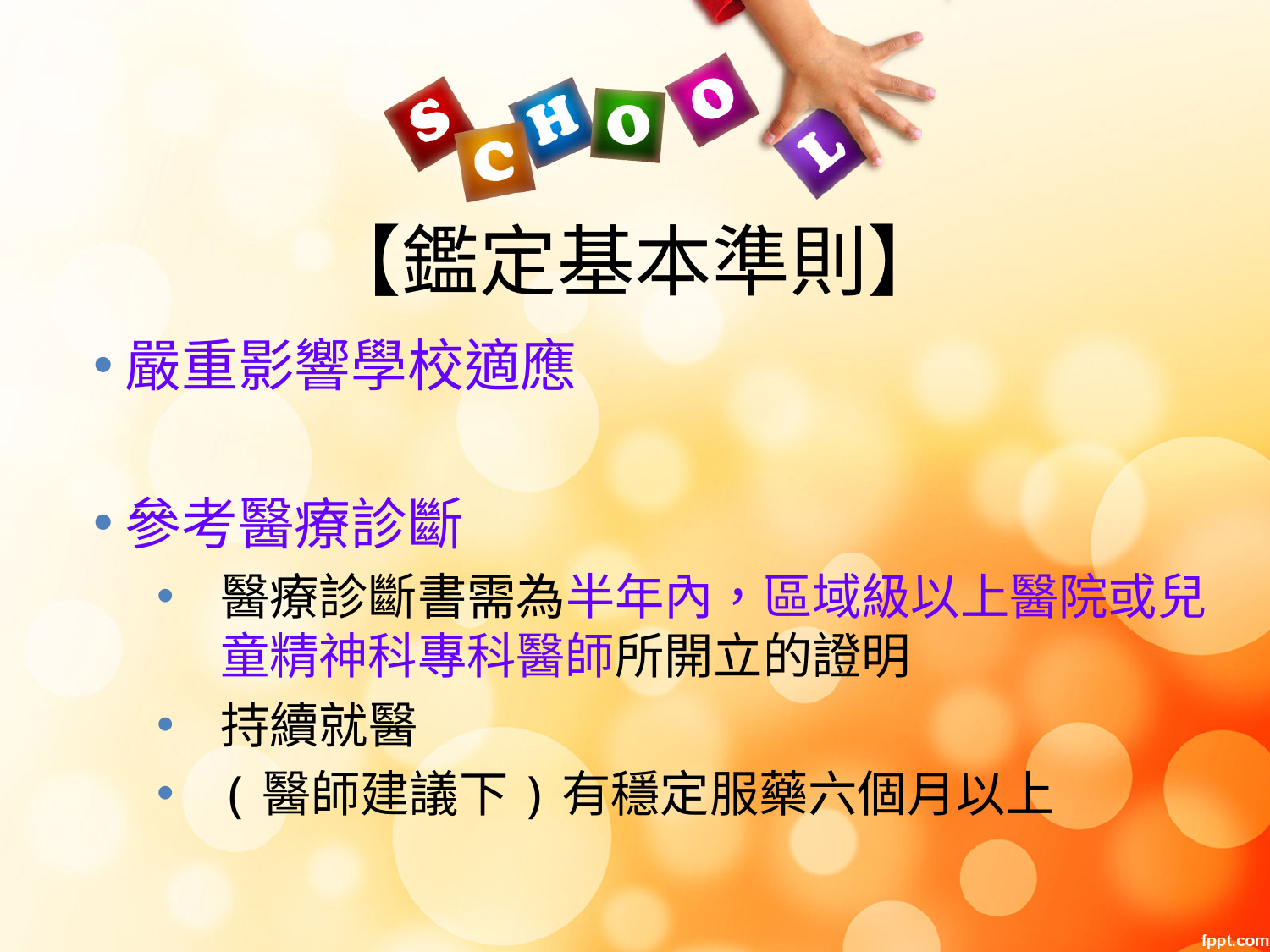

# 【鑑定基本準則】
嚴重影響學校適應

參考醫療診斷
醫療診斷書需為半年內，區域級以上醫院或兒童精神科專科醫師所開立的證明
持續就醫
(醫師建議下)有穩定服藥六個月以上